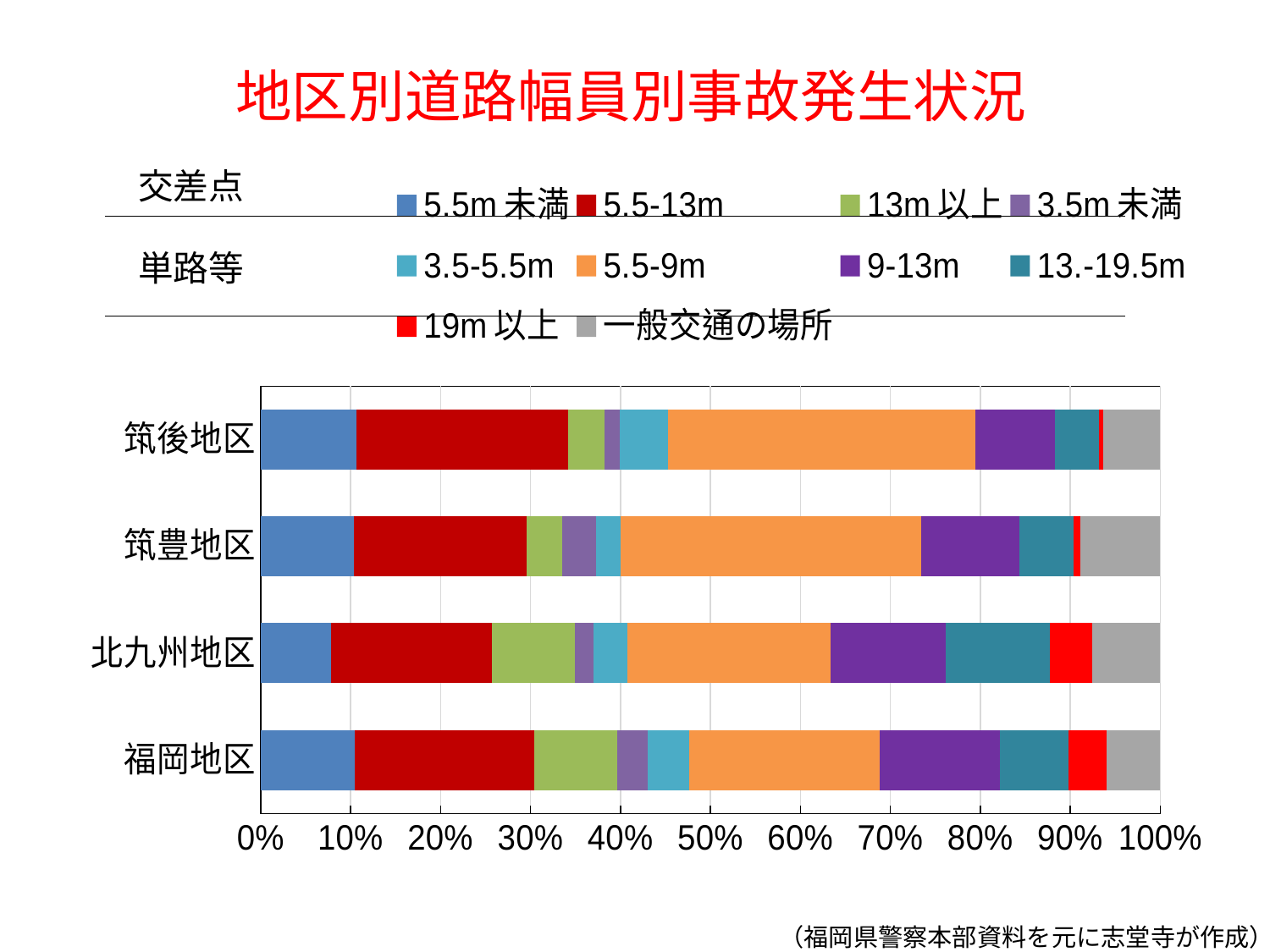

# 地区別道路幅員別事故発生状況

### Chart

| Category | 5.5m未満 | 5.5-13m | 13m以上 | 3.5m未満 | 3.5-5.5m | 5.5-9m | 9-13m | 13.-19.5m | 19m以上 | 一般交通の場所 |
|---|---|---|---|---|---|---|---|---|---|---|
| 福岡地区 | 1794.0 | 3402.0 | 1585.0 | 571.0 | 788.0 | 3627.0 | 2274.0 | 1314.0 | 720.0 | 1022.0 |
| 北九州地区 | 722.0 | 1647.0 | 855.0 | 192.0 | 346.0 | 2087.0 | 1182.0 | 1067.0 | 436.0 | 697.0 |
| 筑豊地区 | 244.0 | 454.0 | 94.0 | 89.0 | 65.0 | 790.0 | 256.0 | 143.0 | 17.0 | 211.0 |
| 筑後地区 | 581.0 | 1280.0 | 225.0 | 89.0 | 293.0 | 1862.0 | 485.0 | 264.0 | 27.0 | 347.0 |
交差点
単路等
（福岡県警察本部資料を元に志堂寺が作成）